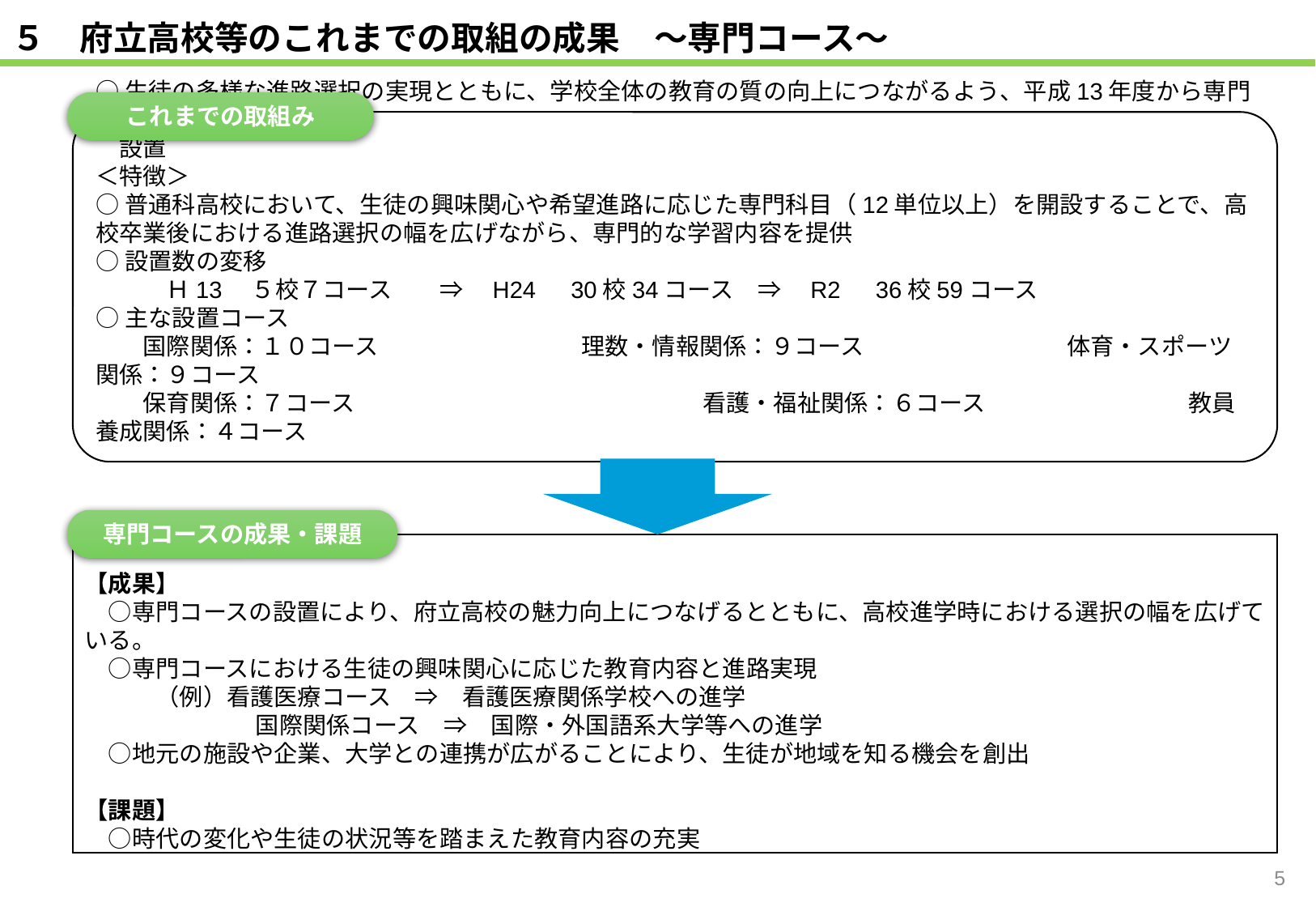

５　府立高校等のこれまでの取組の成果　～専門コース～
これまでの取組み
○生徒の多様な進路選択の実現とともに、学校全体の教育の質の向上につながるよう、平成13年度から専門コースを
　設置
＜特徴＞
○普通科高校において、生徒の興味関心や希望進路に応じた専門科目（12単位以上）を開設することで、高校卒業後における進路選択の幅を広げながら、専門的な学習内容を提供
○設置数の変移
　　　Ｈ13　５校７コース　　⇒　H24　30校34コース　⇒　R2　36校59コース
○主な設置コース
　　国際関係：１０コース		理数・情報関係：９コース		体育・スポーツ関係：９コース
　　保育関係：７コース			看護・福祉関係：６コース		教員養成関係：４コース

専門コースの成果・課題

【成果】
　○専門コースの設置により、府立高校の魅力向上につなげるとともに、高校進学時における選択の幅を広げている。
　○専門コースにおける生徒の興味関心に応じた教育内容と進路実現
　　　（例）看護医療コース　⇒　看護医療関係学校への進学
　　　　　　　 国際関係コース　⇒　国際・外国語系大学等への進学
　○地元の施設や企業、大学との連携が広がることにより、生徒が地域を知る機会を創出

【課題】
　○時代の変化や生徒の状況等を踏まえた教育内容の充実

5